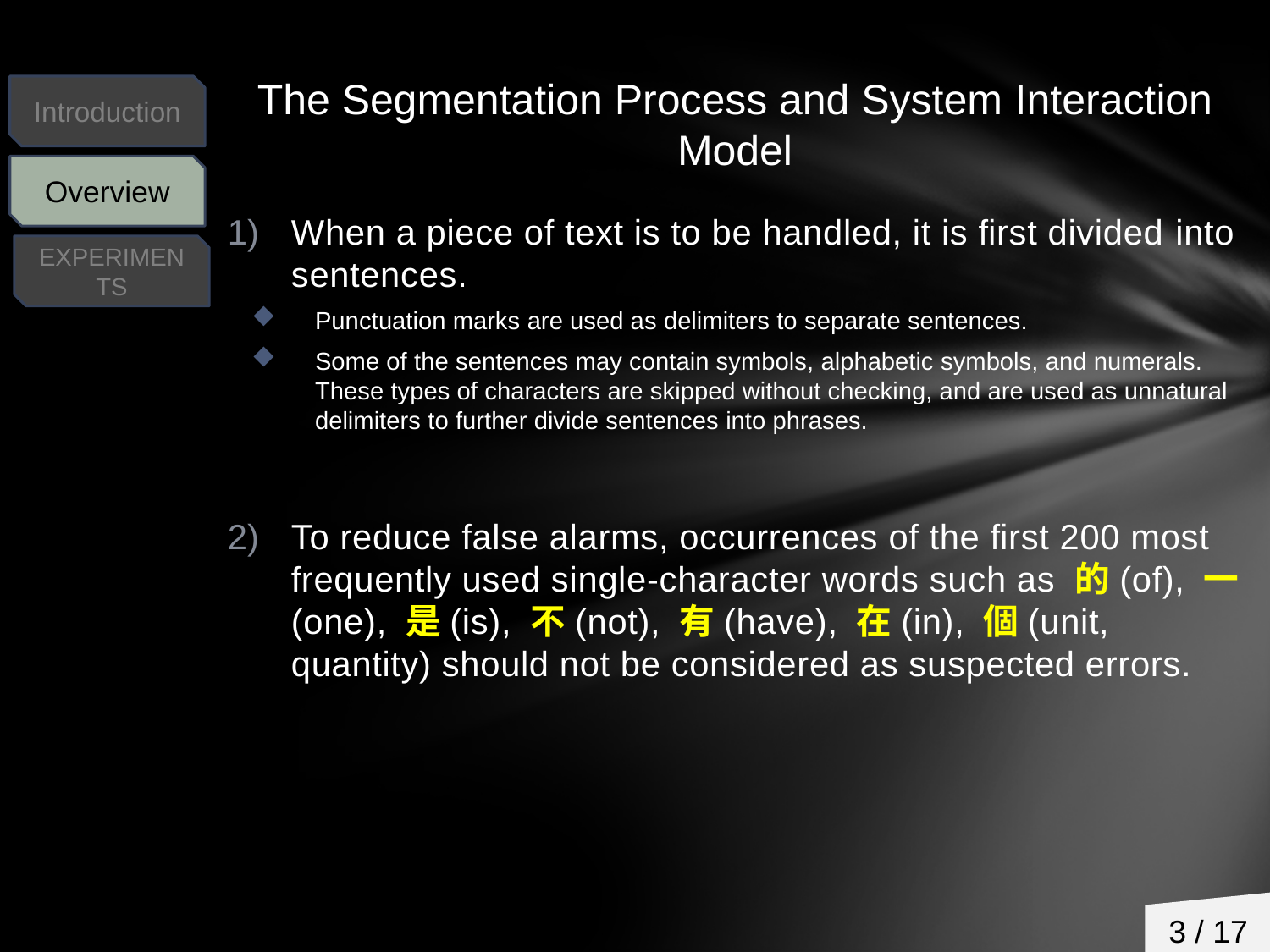

# The Segmentation Process and System Interaction Model
Introduction
Overview
When a piece of text is to be handled, it is ﬁrst divided into sentences.
Punctuation marks are used as delimiters to separate sentences.
Some of the sentences may contain symbols, alphabetic symbols, and numerals. These types of characters are skipped without checking, and are used as unnatural delimiters to further divide sentences into phrases.

To reduce false alarms, occurrences of the ﬁrst 200 most frequently used single-character words such as 的(of), 一(one), 是(is), 不(not), 有(have), 在(in), 個(unit, quantity) should not be considered as suspected errors.
EXPERIMENTS
3 / 17